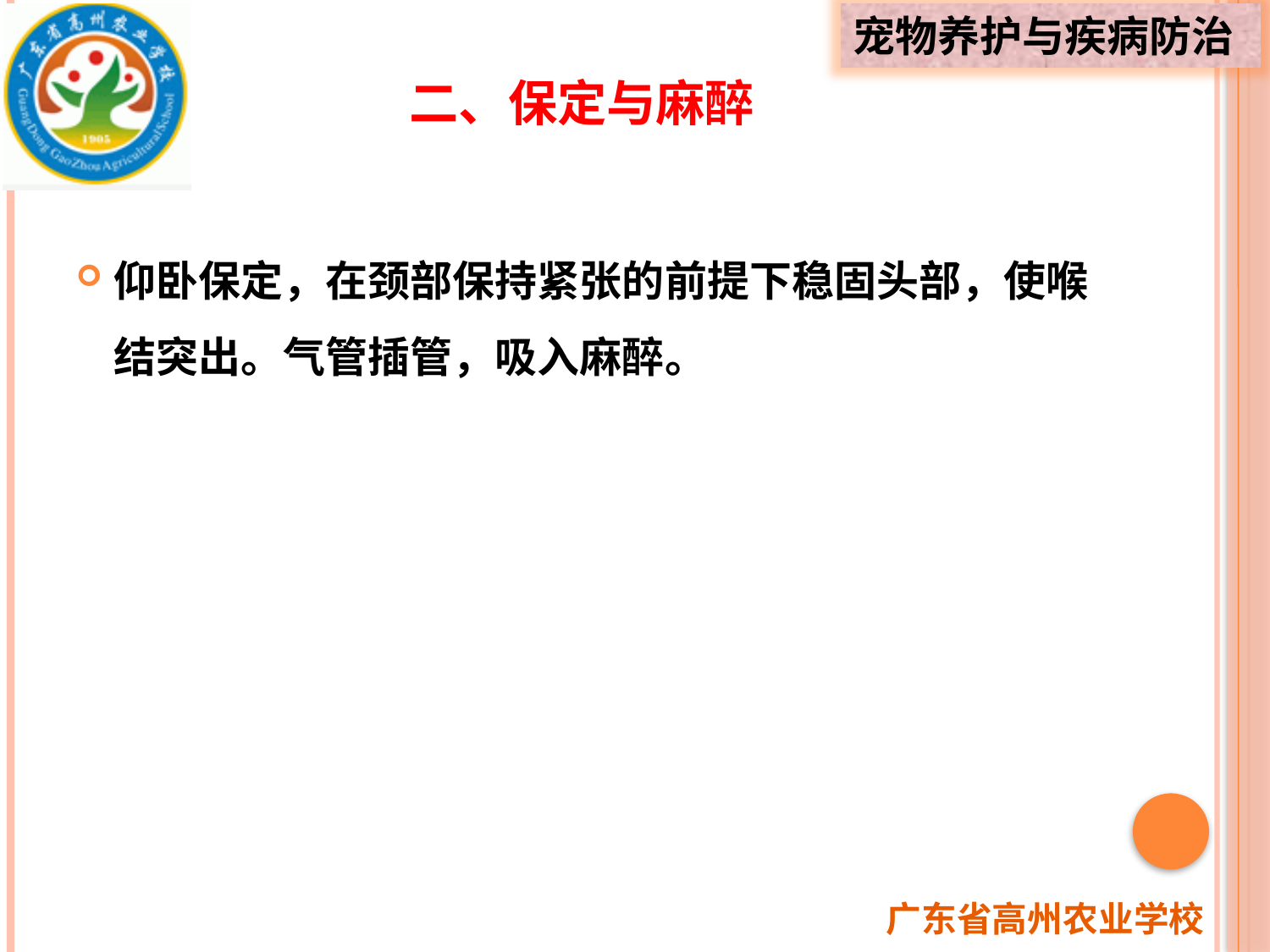

# 二、保定与麻醉
仰卧保定，在颈部保持紧张的前提下稳固头部，使喉结突出。气管插管，吸入麻醉。